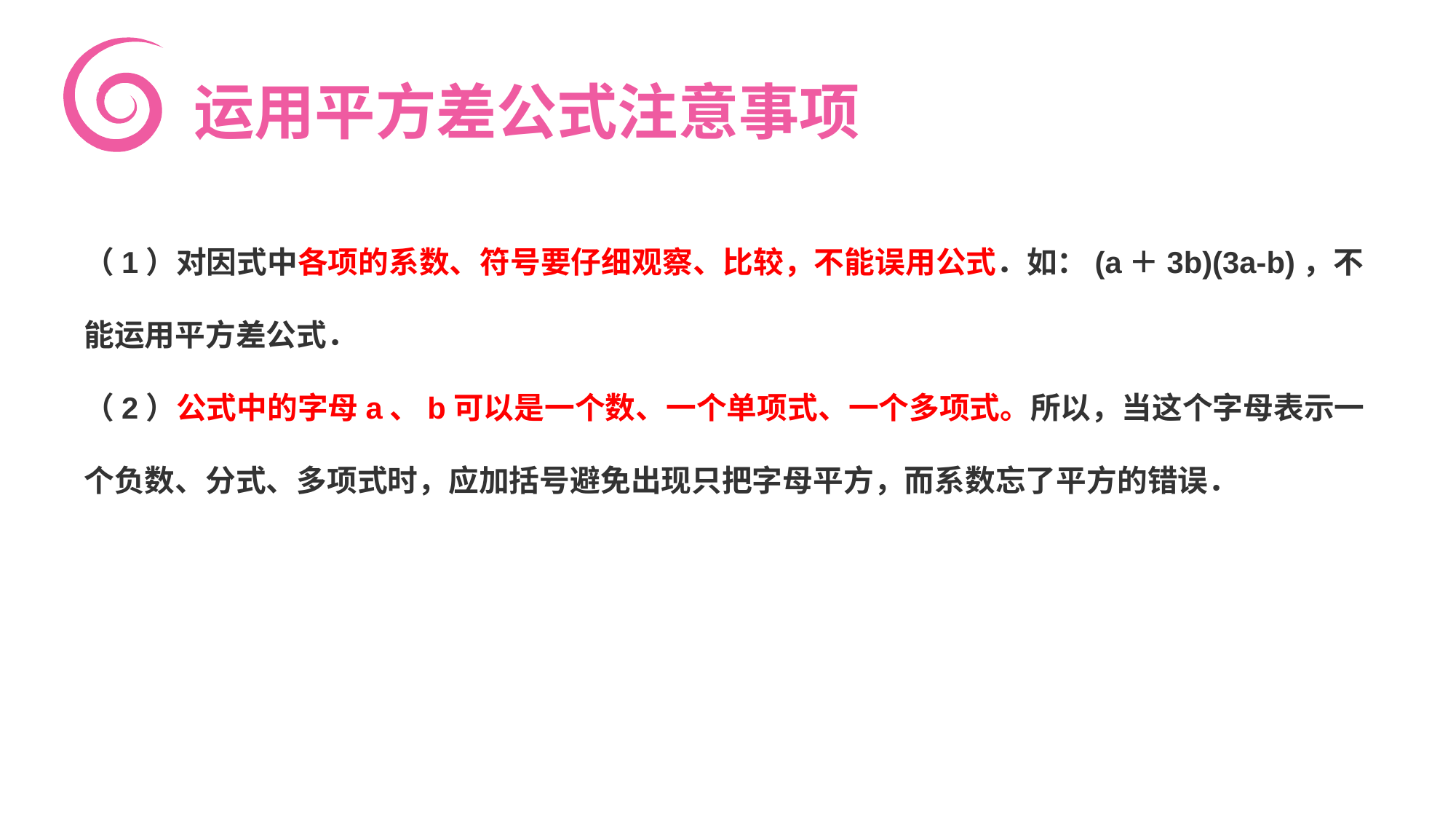

运用平方差公式注意事项
（1）对因式中各项的系数、符号要仔细观察、比较，不能误用公式．如：(a＋3b)(3a-b)，不能运用平方差公式．
（2）公式中的字母a、b可以是一个数、一个单项式、一个多项式。所以，当这个字母表示一个负数、分式、多项式时，应加括号避免出现只把字母平方，而系数忘了平方的错误．